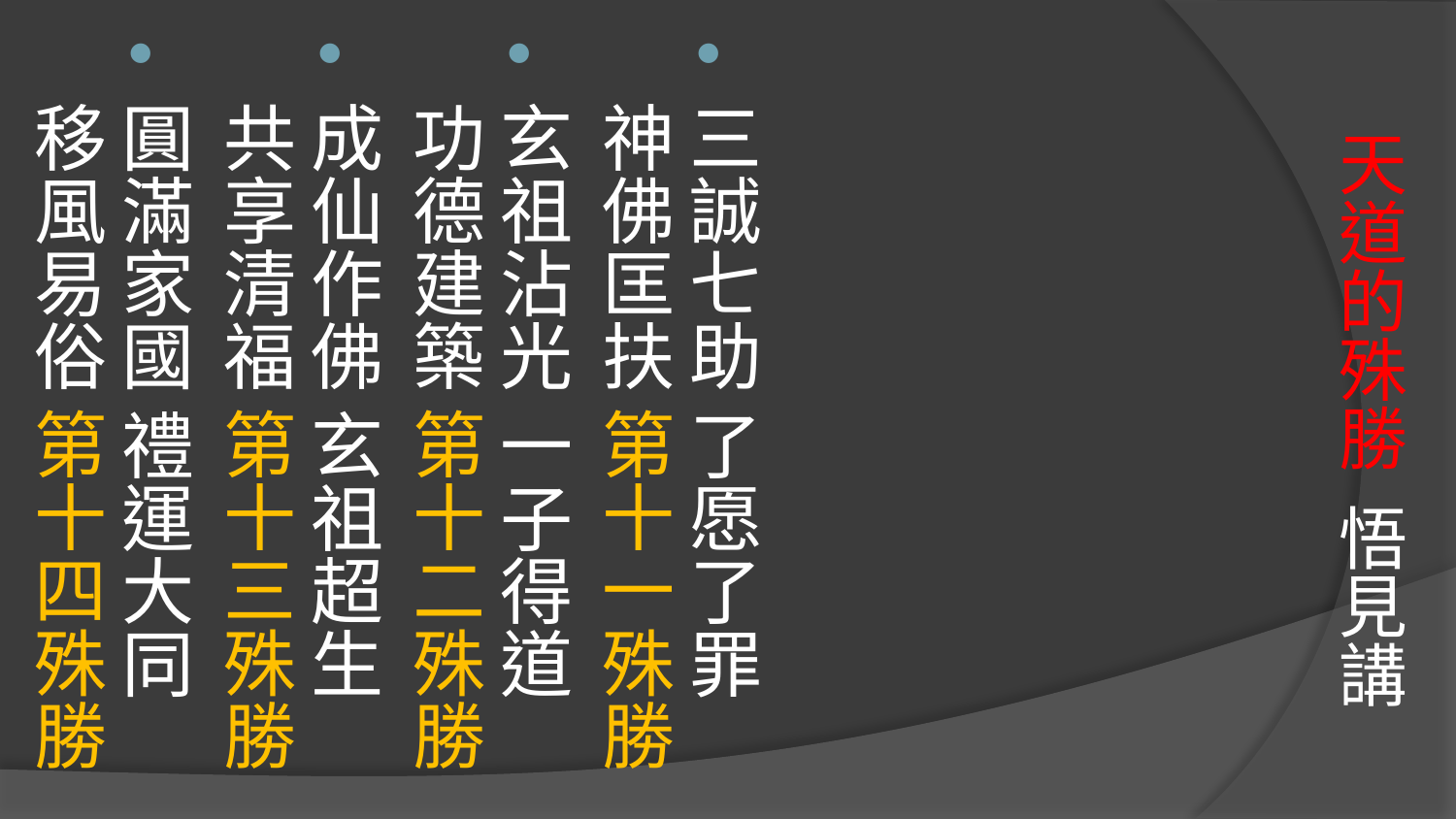

三誠七助 了愿了罪 神佛匡扶 第十一殊勝
玄祖沾光 一子得道 功德建築 第十二殊勝
成仙作佛 玄祖超生 共享清福 第十三殊勝
圓滿家國 禮運大同 移風易俗 第十四殊勝
# 天道的殊勝  悟見講